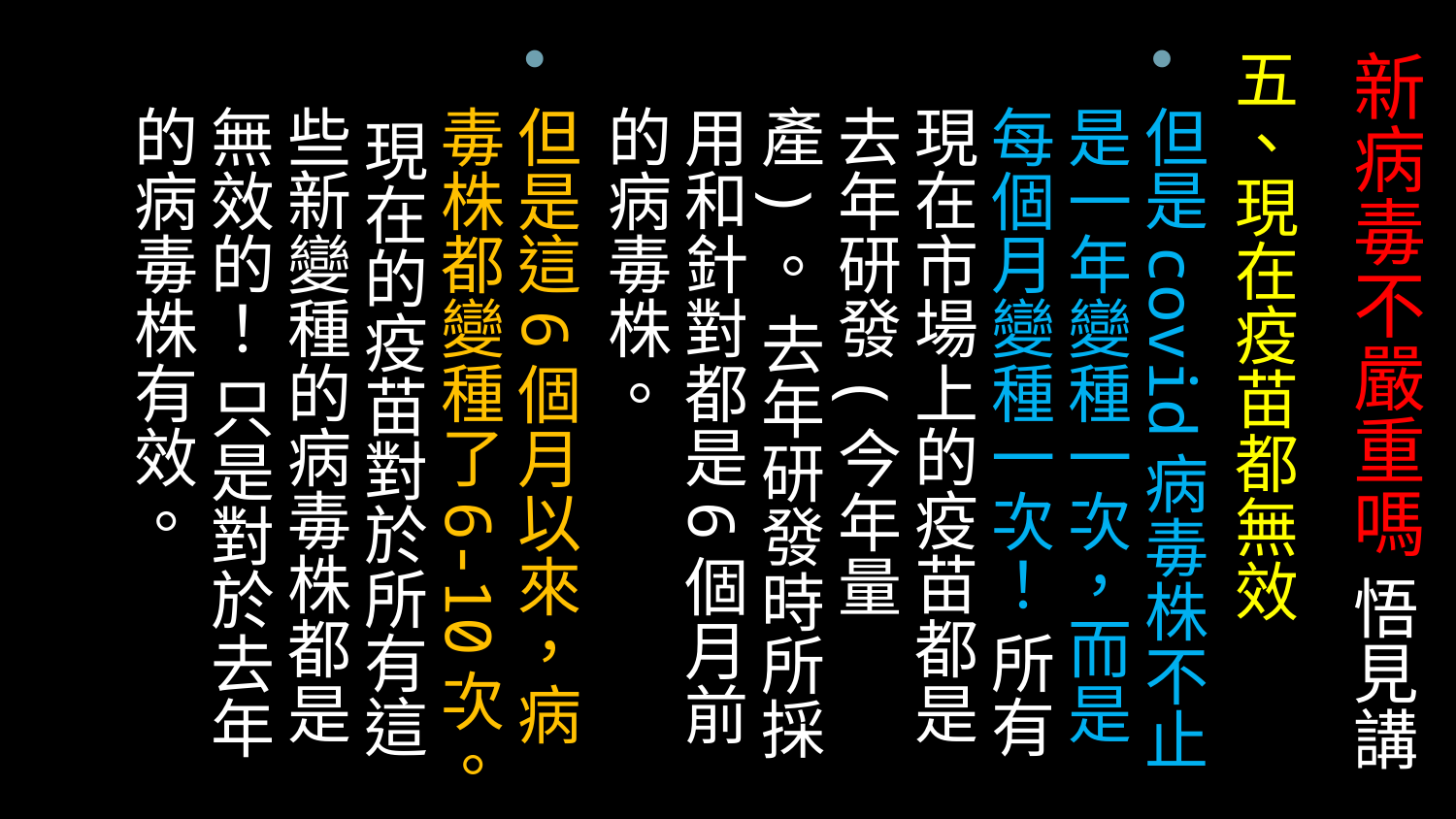

五、現在疫苗都無效
但是covid病毒株不止是一年變種一次，而是每個月變種一次！ 所有現在市場上的疫苗都是去年研發(今年量產)。 去年研發時所採用和針對都是6個月前的病毒株。
但是這6個月以來，病毒株都變種了6-10次。 現在的疫苗對於所有這些新變種的病毒株都是無效的！ 只是對於去年的病毒株有效。

# 新病毒不嚴重嗎 悟見講